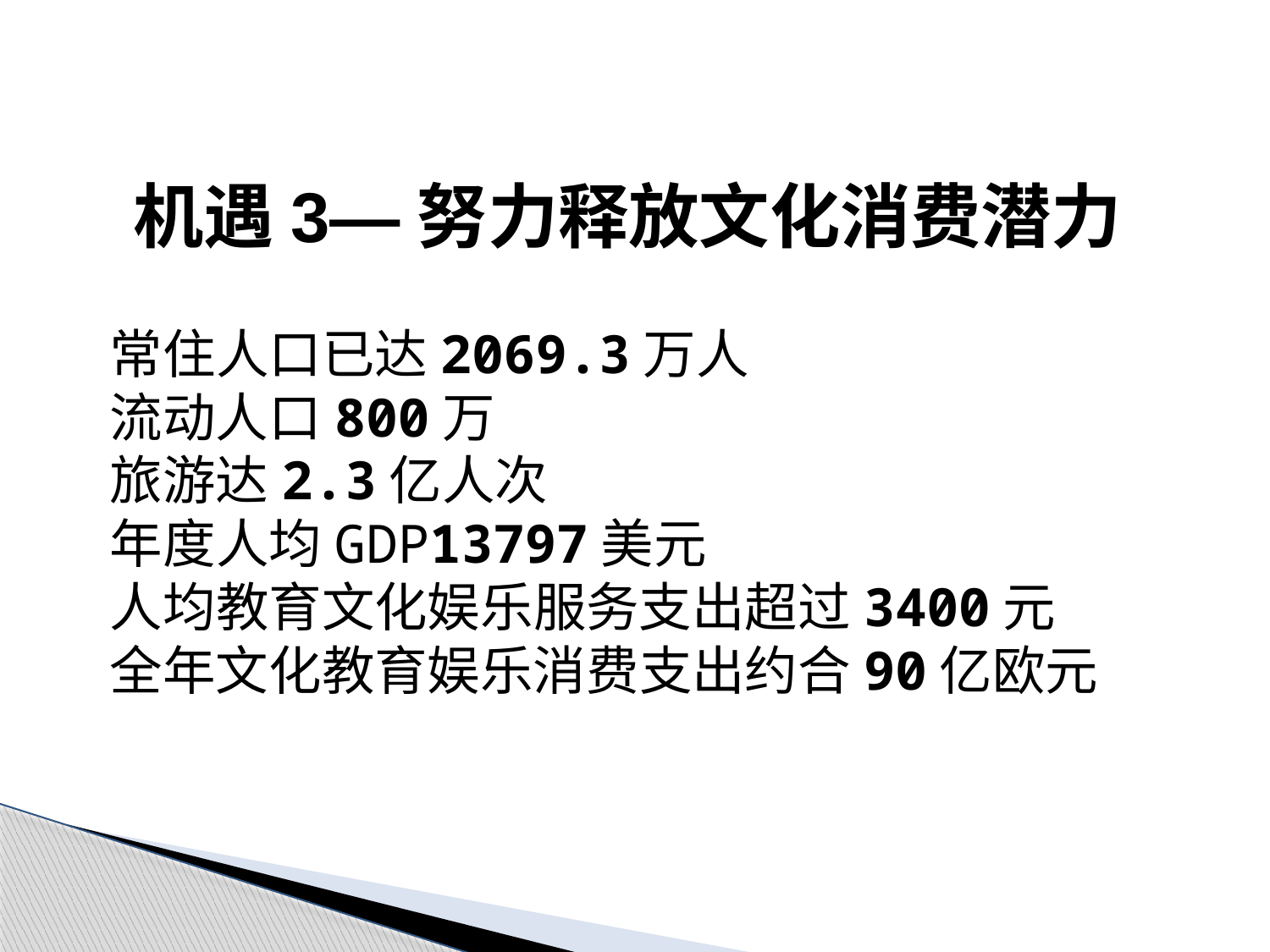

机遇3—努力释放文化消费潜力

常住人口已达2069.3万人
流动人口800万
旅游达2.3亿人次
年度人均GDP13797美元
人均教育文化娱乐服务支出超过3400元
全年文化教育娱乐消费支出约合90亿欧元